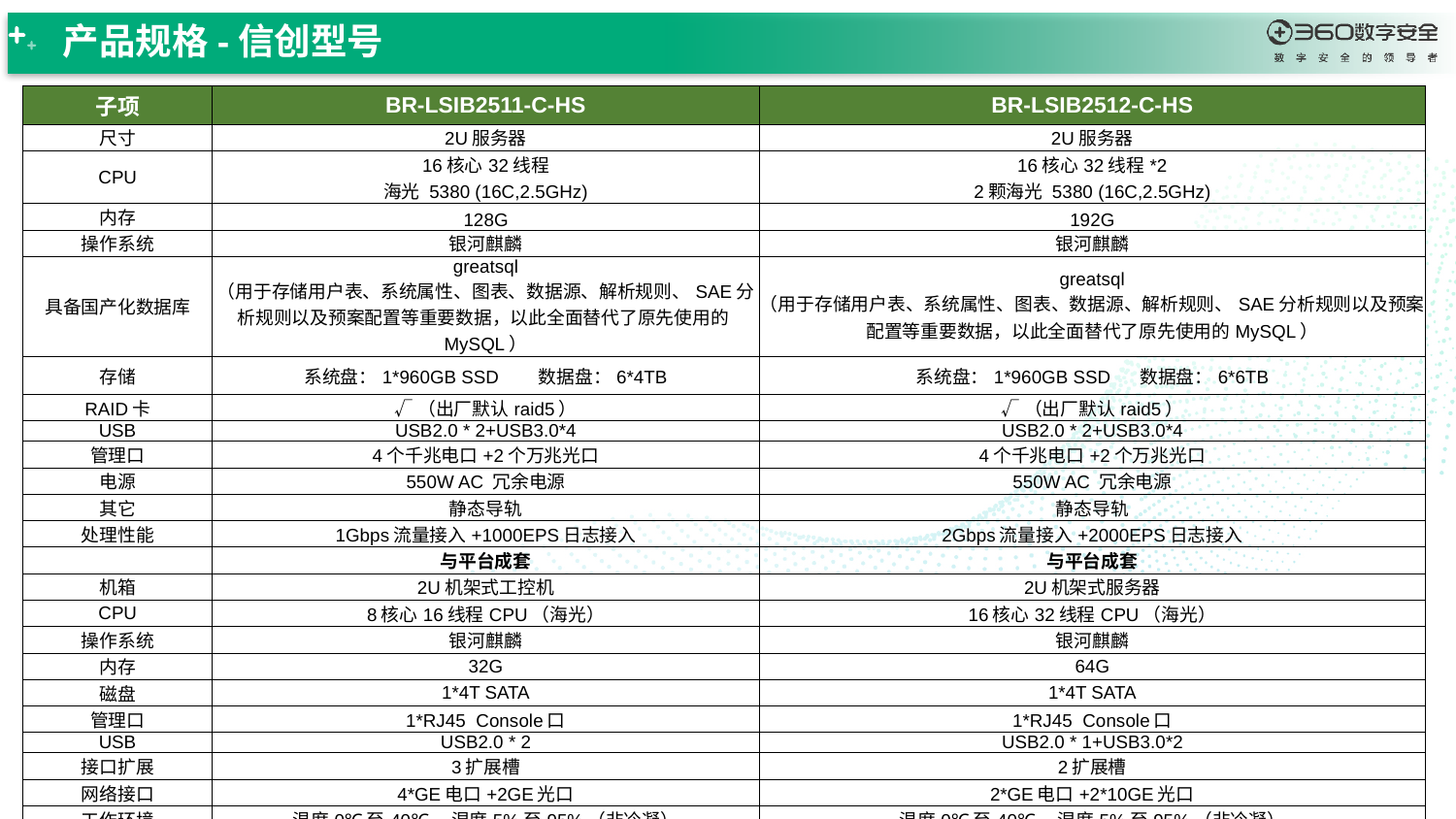

产品规格-信创型号
| 子项 | BR-LSIB2511-C-HS | BR-LSIB2512-C-HS |
| --- | --- | --- |
| 尺寸 | 2U服务器 | 2U服务器 |
| CPU | 16核心32线程 海光 5380 (16C,2.5GHz) | 16核心32线程\*2 2颗海光 5380 (16C,2.5GHz) |
| 内存 | 128G | 192G |
| 操作系统 | 银河麒麟 | 银河麒麟 |
| 具备国产化数据库 | greatsql （用于存储用户表、系统属性、图表、数据源、解析规则、SAE分析规则以及预案配置等重要数据，以此全面替代了原先使用的MySQL） | greatsql （用于存储用户表、系统属性、图表、数据源、解析规则、SAE分析规则以及预案配置等重要数据，以此全面替代了原先使用的MySQL） |
| 存储 | 系统盘：1\*960GB SSD 数据盘：6\*4TB | 系统盘：1\*960GB SSD 数据盘：6\*6TB |
| RAID卡 | √（出厂默认raid5） | √（出厂默认raid5） |
| USB | USB2.0 \* 2+USB3.0\*4 | USB2.0 \* 2+USB3.0\*4 |
| 管理口 | 4个千兆电口+2个万兆光口 | 4个千兆电口+2个万兆光口 |
| 电源 | 550W AC 冗余电源 | 550W AC 冗余电源 |
| 其它 | 静态导轨 | 静态导轨 |
| 处理性能 | 1Gbps流量接入+1000EPS日志接入 | 2Gbps流量接入+2000EPS日志接入 |
|  | 与平台成套 | 与平台成套 |
| 机箱 | 2U机架式工控机 | 2U机架式服务器 |
| CPU | 8核心16线程CPU（海光） | 16核心32线程CPU（海光） |
| 操作系统 | 银河麒麟 | 银河麒麟 |
| 内存 | 32G | 64G |
| 磁盘 | 1\*4T SATA | 1\*4T SATA |
| 管理口 | 1\*RJ45 Console口 | 1\*RJ45 Console口 |
| USB | USB2.0 \* 2 | USB2.0 \* 1+USB3.0\*2 |
| 接口扩展 | 3扩展槽 | 2扩展槽 |
| 网络接口 | 4\*GE电口+2GE光口 | 2\*GE电口+2\*10GE光口 |
| 工作环境 | 温度0℃至40℃，湿度5%至95%（非冷凝） | 温度0℃至40℃，湿度5%至95%（非冷凝） |
| 电源 | 350W冗余电源 | 550W冗余电源 |
| 吞吐量 | 1Gbps | 2Gbps |
13